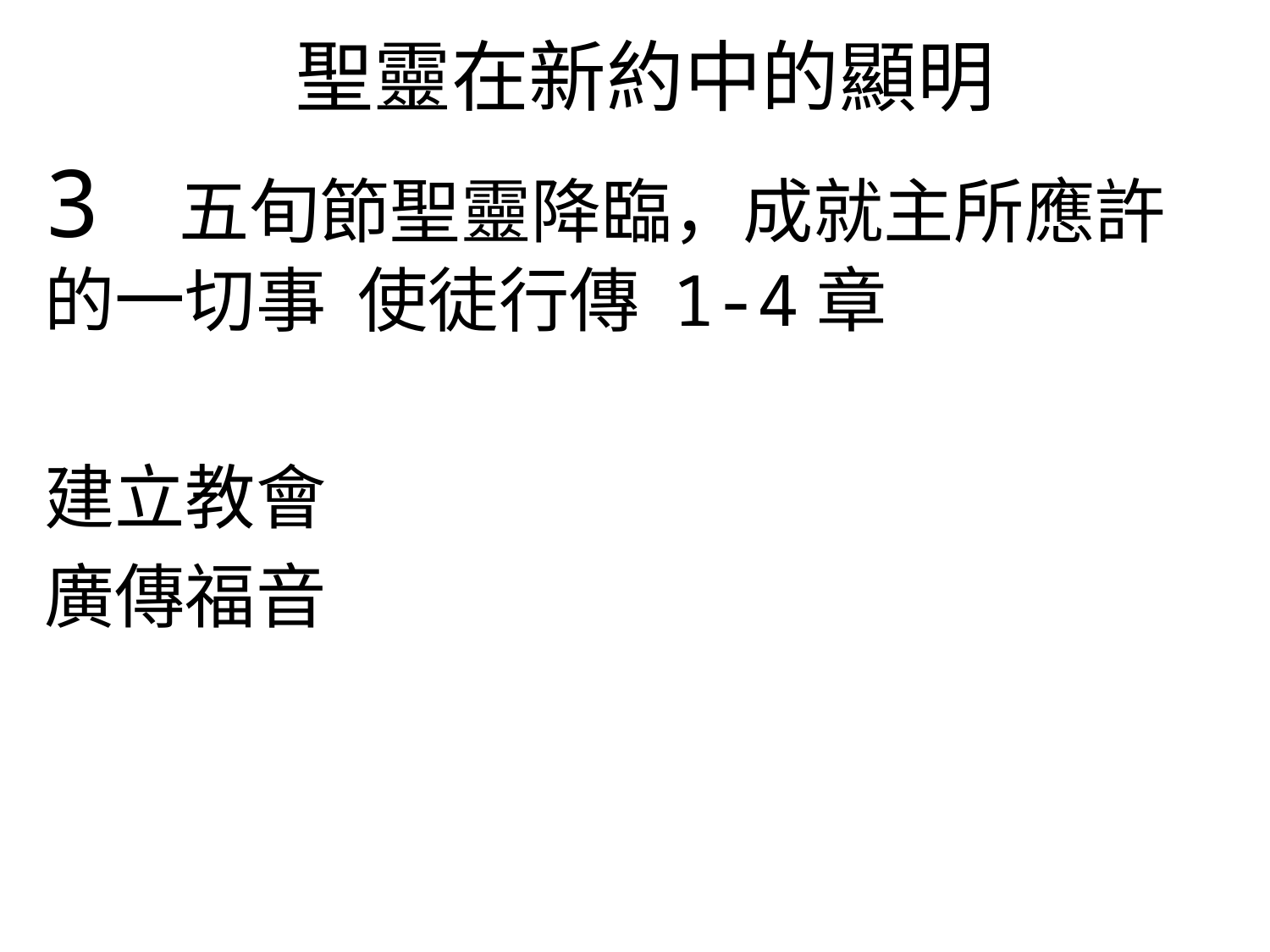

# 聖靈在新約中的顯明
3 五旬節聖靈降臨，成就主所應許的一切事  使徒行傳 1-4章

建立教會
廣傳福音